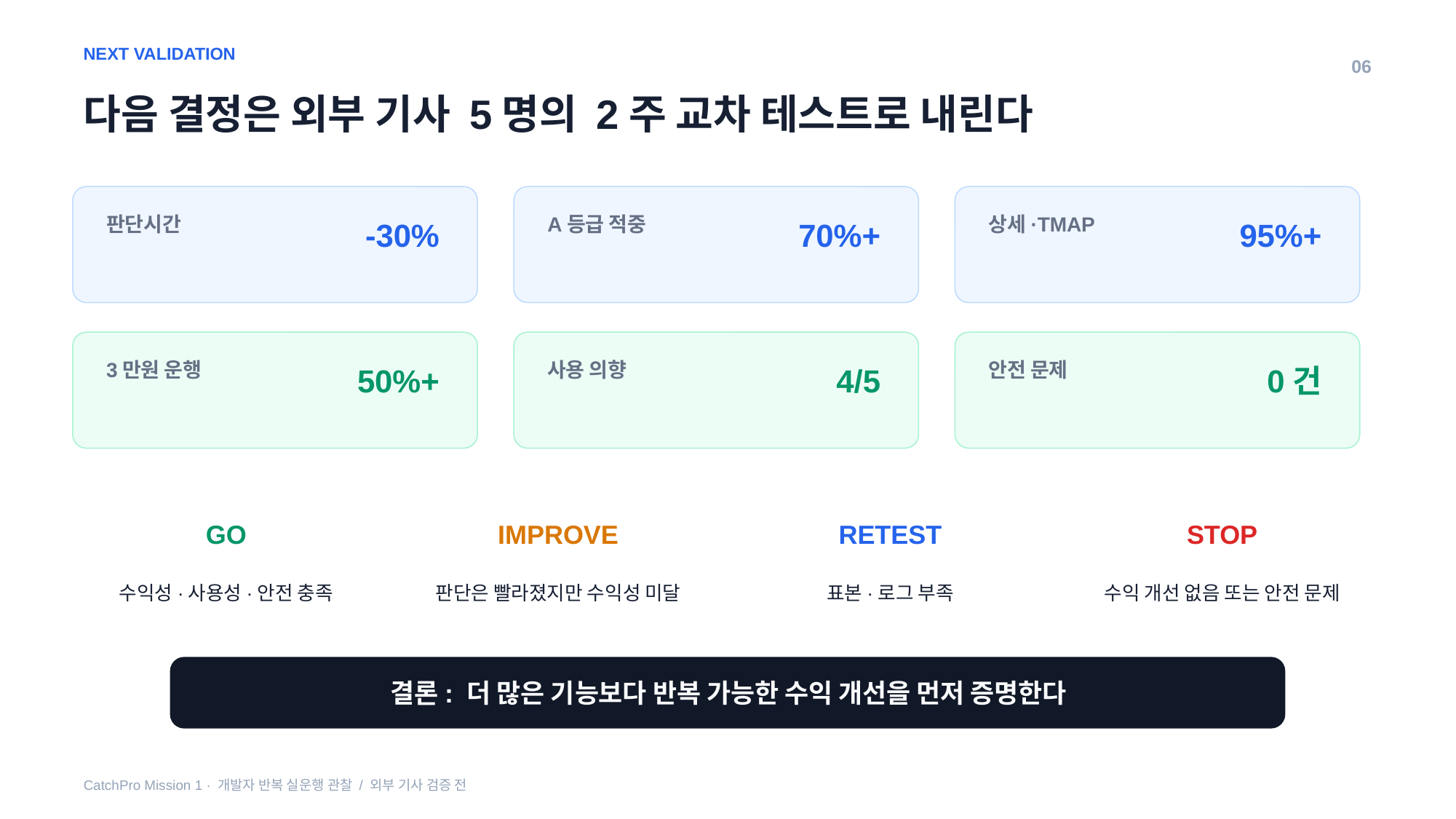

NEXT VALIDATION
06
다음 결정은 외부 기사 5명의 2주 교차 테스트로 내린다

판단시간
A등급 적중
상세·TMAP
-30%
70%+
95%+

3만원 운행
사용 의향
안전 문제
50%+
4/5
0건
GO
IMPROVE
RETEST
STOP
수익성·사용성·안전 충족
판단은 빨라졌지만 수익성 미달
표본·로그 부족
수익 개선 없음 또는 안전 문제

결론: 더 많은 기능보다 반복 가능한 수익 개선을 먼저 증명한다
CatchPro Mission 1 · 개발자 반복 실운행 관찰 / 외부 기사 검증 전